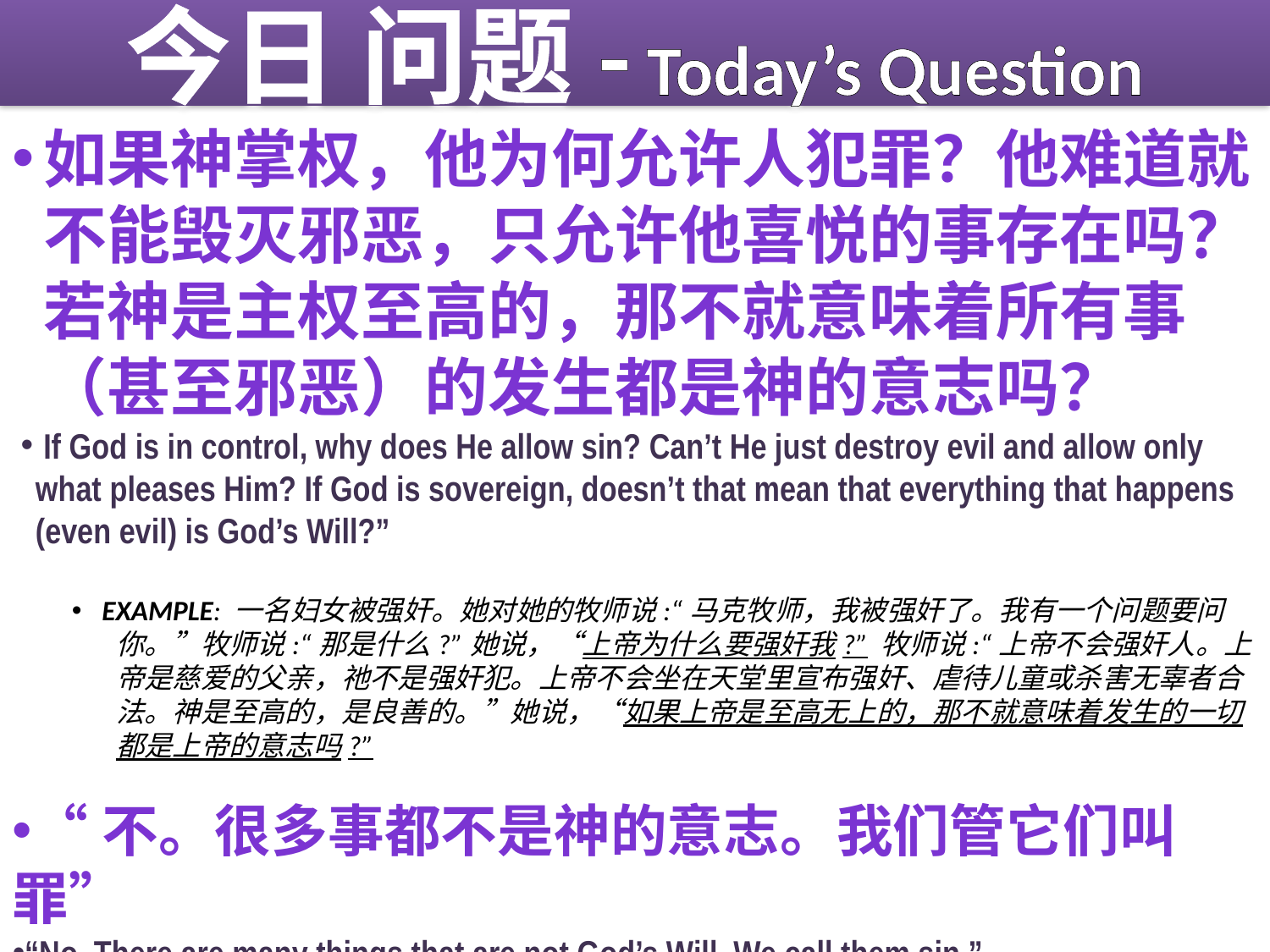

# 今日 问题- Today’s Question
如果神掌权，他为何允许人犯罪？他难道就不能毁灭邪恶，只允许他喜悦的事存在吗？若神是主权至高的，那不就意味着所有事（甚至邪恶）的发生都是神的意志吗？
 If God is in control, why does He allow sin? Can’t He just destroy evil and allow only what pleases Him? If God is sovereign, doesn’t that mean that everything that happens  (even evil) is God’s Will?”

EXAMPLE: 一名妇女被强奸。她对她的牧师说:“马克牧师，我被强奸了。我有一个问题要问你。”牧师说:“那是什么?”她说，“上帝为什么要强奸我?” 牧师说:“上帝不会强奸人。上帝是慈爱的父亲，祂不是强奸犯。上帝不会坐在天堂里宣布强奸、虐待儿童或杀害无辜者合法。神是至高的，是良善的。”她说，“如果上帝是至高无上的，那不就意味着发生的一切都是上帝的意志吗?”

“不。很多事都不是神的意志。我们管它们叫罪”
“No. There are many things that are not God’s Will. We call them sin.”